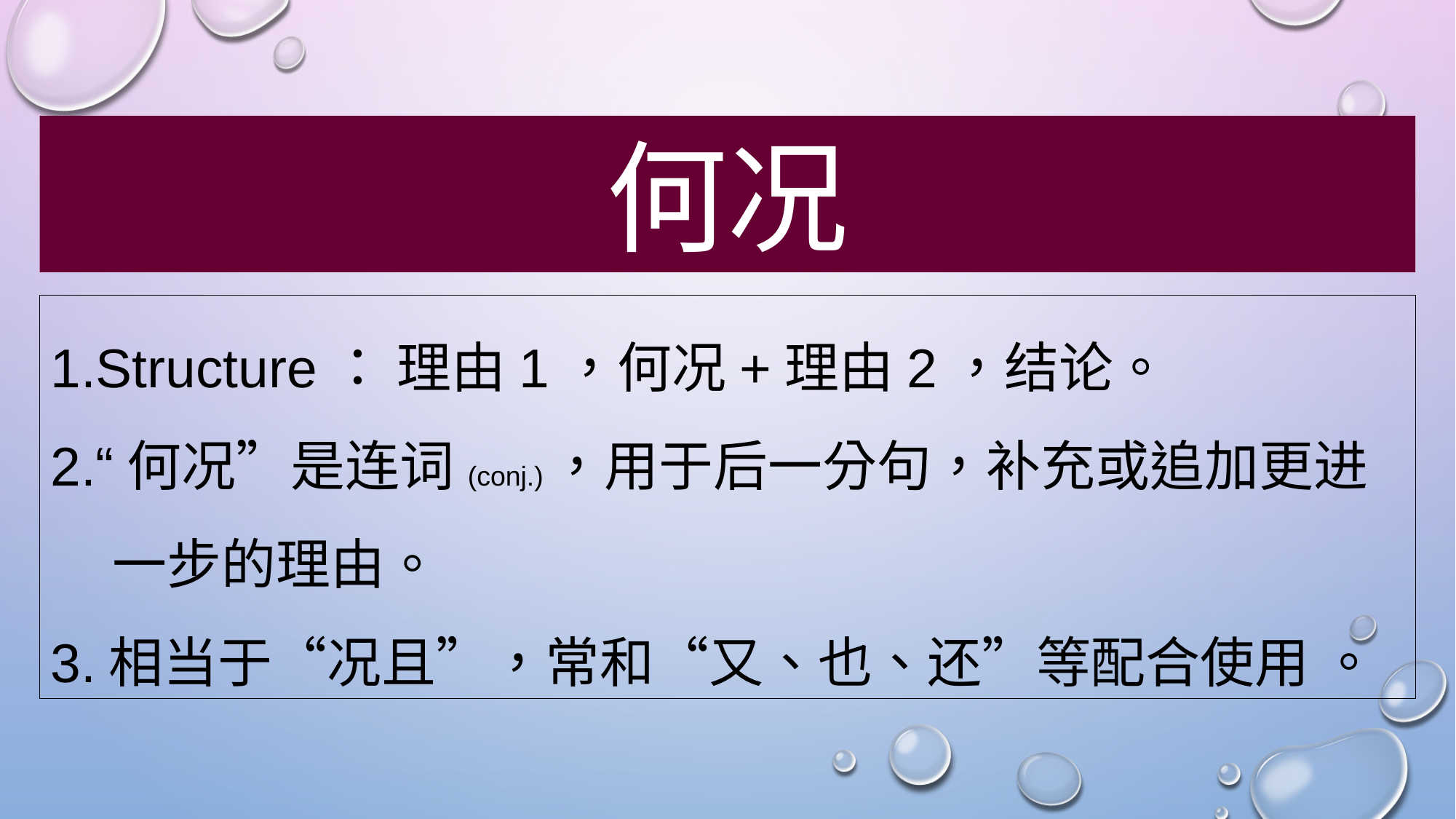

何况
1.Structure： 理由1，何况+理由2，结论。
2.“何况”是连词(conj.)，用于后一分句，补充或追加更进
    一步的理由。
3.相当于“况且”，常和“又、也、还”等配合使用 。